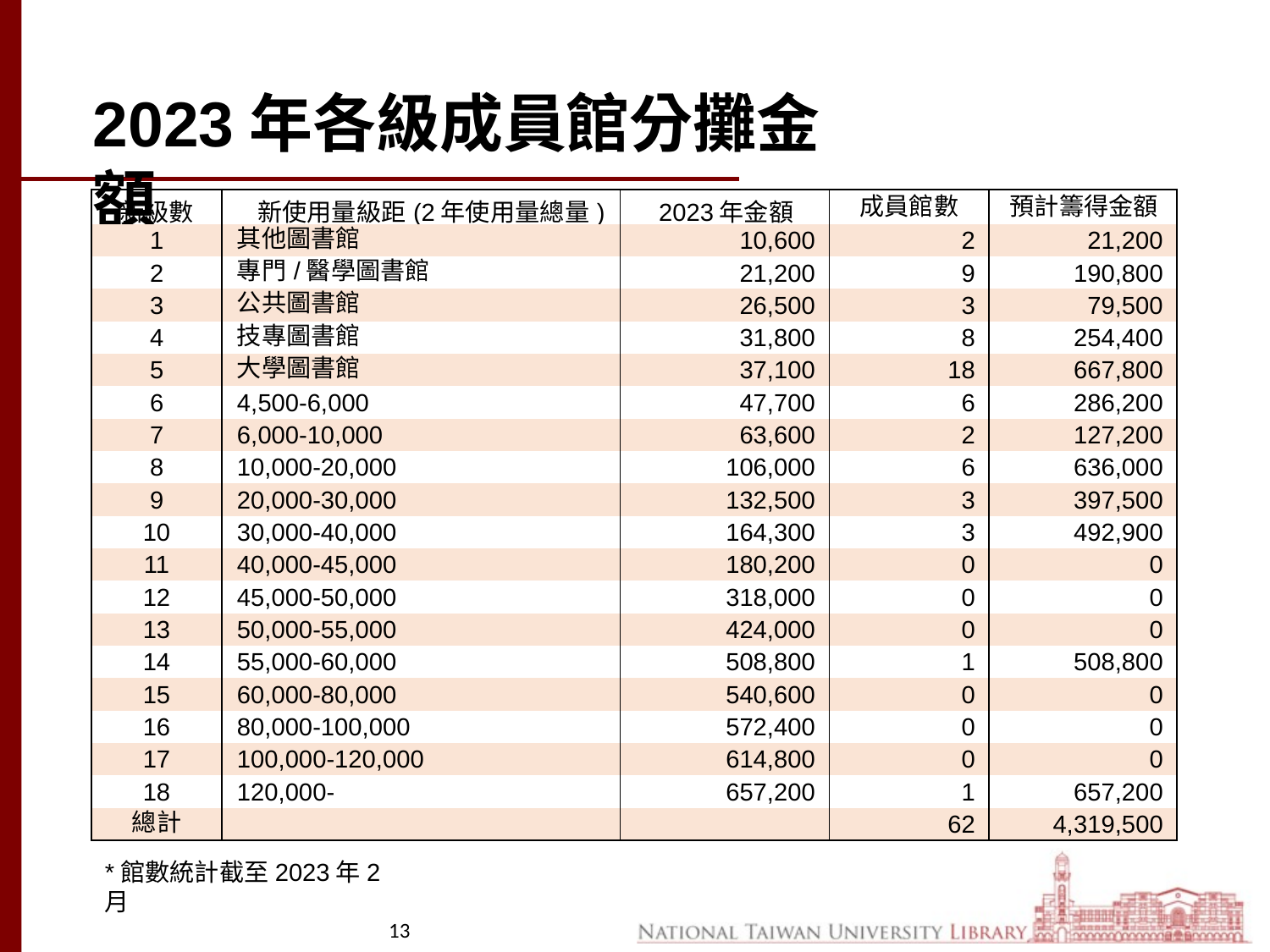

# 2023年各級成員館分攤金額
| 新級數 | 新使用量級距(2年使用量總量) | 2023年金額 | 成員館數 | 預計籌得金額 |
| --- | --- | --- | --- | --- |
| 1 | 其他圖書館 | 10,600 | 2 | 21,200 |
| 2 | 專門/醫學圖書館 | 21,200 | 9 | 190,800 |
| 3 | 公共圖書館 | 26,500 | 3 | 79,500 |
| 4 | 技專圖書館 | 31,800 | 8 | 254,400 |
| 5 | 大學圖書館 | 37,100 | 18 | 667,800 |
| 6 | 4,500-6,000 | 47,700 | 6 | 286,200 |
| 7 | 6,000-10,000 | 63,600 | 2 | 127,200 |
| 8 | 10,000-20,000 | 106,000 | 6 | 636,000 |
| 9 | 20,000-30,000 | 132,500 | 3 | 397,500 |
| 10 | 30,000-40,000 | 164,300 | 3 | 492,900 |
| 11 | 40,000-45,000 | 180,200 | 0 | 0 |
| 12 | 45,000-50,000 | 318,000 | 0 | 0 |
| 13 | 50,000-55,000 | 424,000 | 0 | 0 |
| 14 | 55,000-60,000 | 508,800 | 1 | 508,800 |
| 15 | 60,000-80,000 | 540,600 | 0 | 0 |
| 16 | 80,000-100,000 | 572,400 | 0 | 0 |
| 17 | 100,000-120,000 | 614,800 | 0 | 0 |
| 18 | 120,000- | 657,200 | 1 | 657,200 |
| 總計 |  |  | 62 | 4,319,500 |
*館數統計截至2023年2月
13